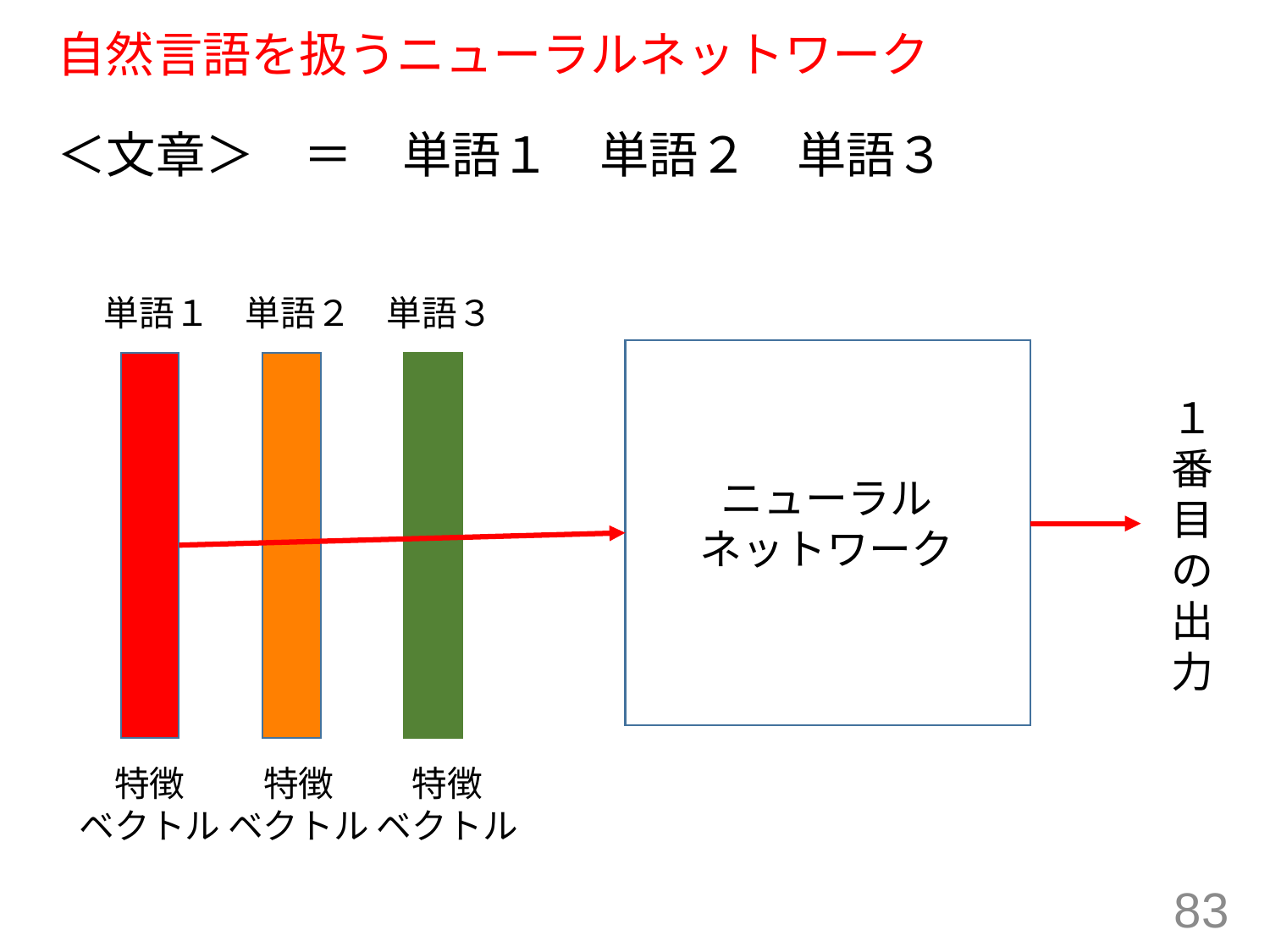

# 自然言語を扱うニューラルネットワーク
＜文章＞　＝　単語１　単語２　単語３
単語１　単語２　単語３

１
番
目
の
出
力
ニューラル
ネットワーク
特徴
ベクトル
特徴
ベクトル
特徴
ベクトル
83